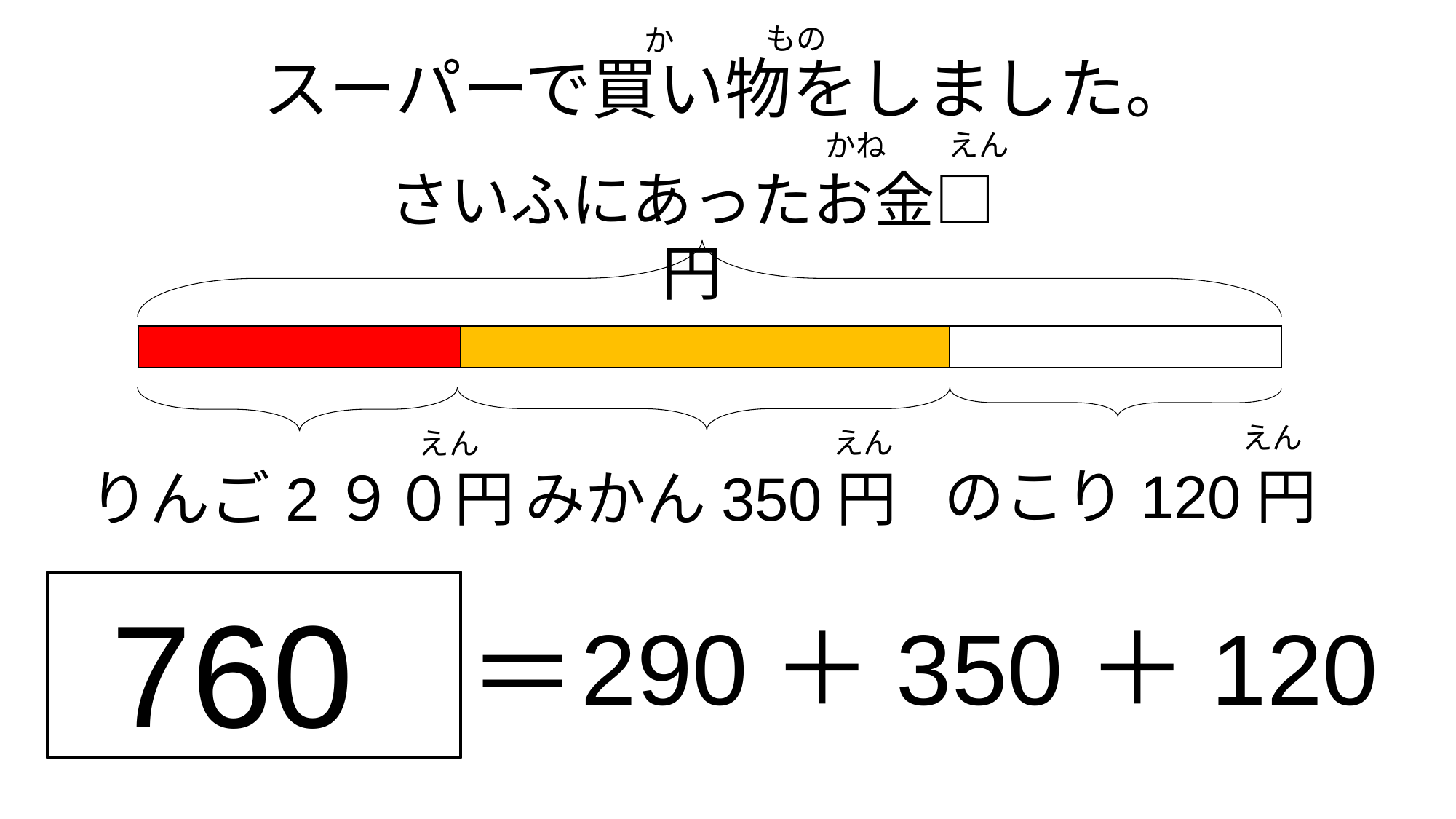

もの
か
# スーパーで買い物をしました。
えん
かね
さいふにあったお金□円

|  |  |  |
| --- | --- | --- |
えん
えん
えん
のこり120円
りんご2９０円
みかん350円

760
＝
290＋350＋120